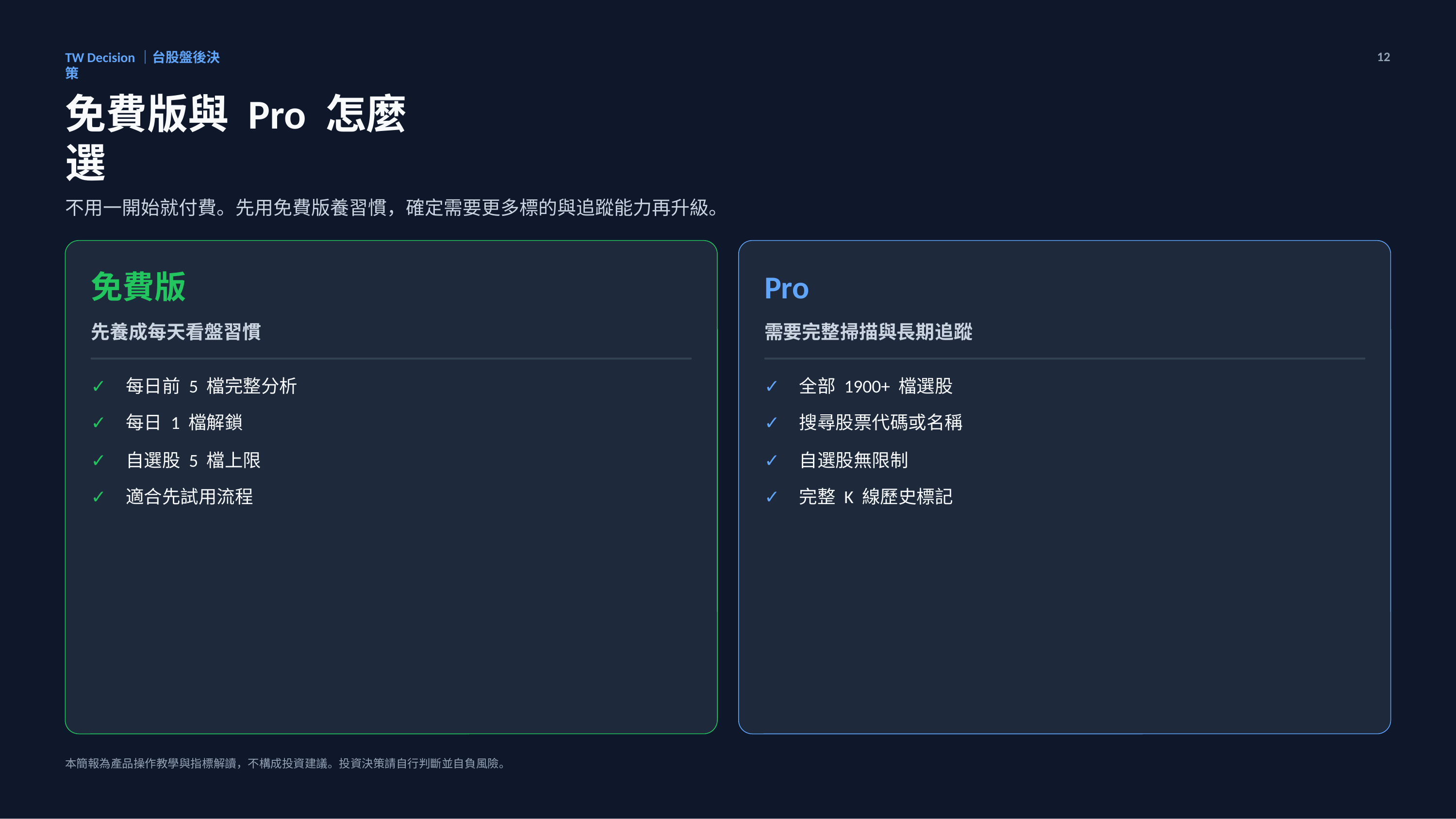

TW Decision｜台股盤後決策
12
免費版與 Pro 怎麼選
不用一開始就付費。先用免費版養習慣，確定需要更多標的與追蹤能力再升級。

免費版
Pro
先養成每天看盤習慣
需要完整掃描與長期追蹤

✓
每日前 5 檔完整分析
✓
全部 1900+ 檔選股
✓
每日 1 檔解鎖
✓
搜尋股票代碼或名稱
✓
自選股 5 檔上限
✓
自選股無限制
✓
適合先試用流程
✓
完整 K 線歷史標記
本簡報為產品操作教學與指標解讀，不構成投資建議。投資決策請自行判斷並自負風險。